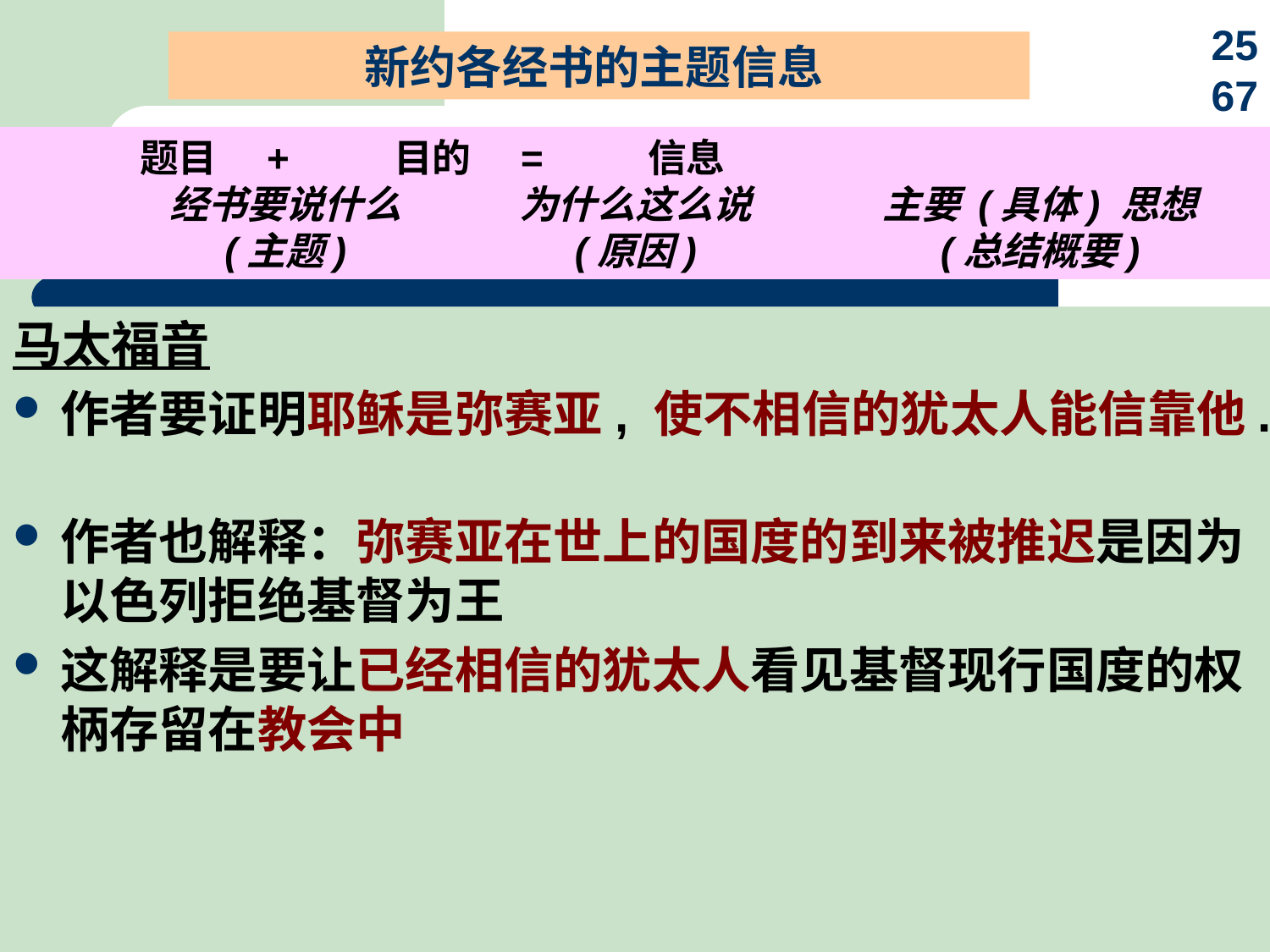

25
67
新约各经书的主题信息
	题目	+	目的	=	信息
	经书要说什么	为什么这么说	主要 (具体) 思想	(主题)	(原因)	(总结概要)
马太福音
作者要证明耶稣是弥赛亚, 使不相信的犹太人能信靠他.
作者也解释：弥赛亚在世上的国度的到来被推迟是因为以色列拒绝基督为王
这解释是要让已经相信的犹太人看见基督现行国度的权柄存留在教会中